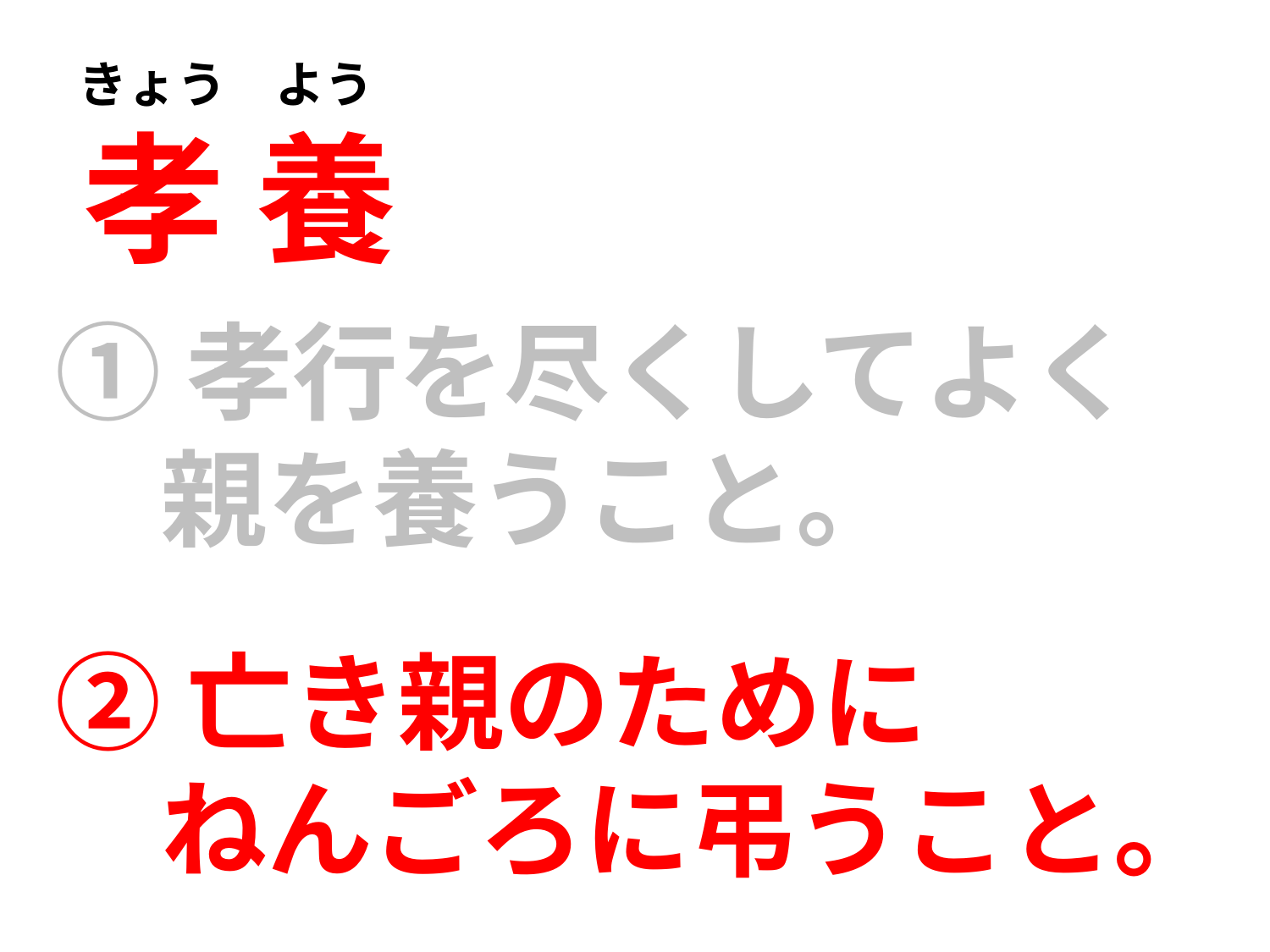

きょう　よう

孝 養
①孝行を尽くしてよく
　親を養うこと。

②亡き親のために
　ねんごろに弔うこと。